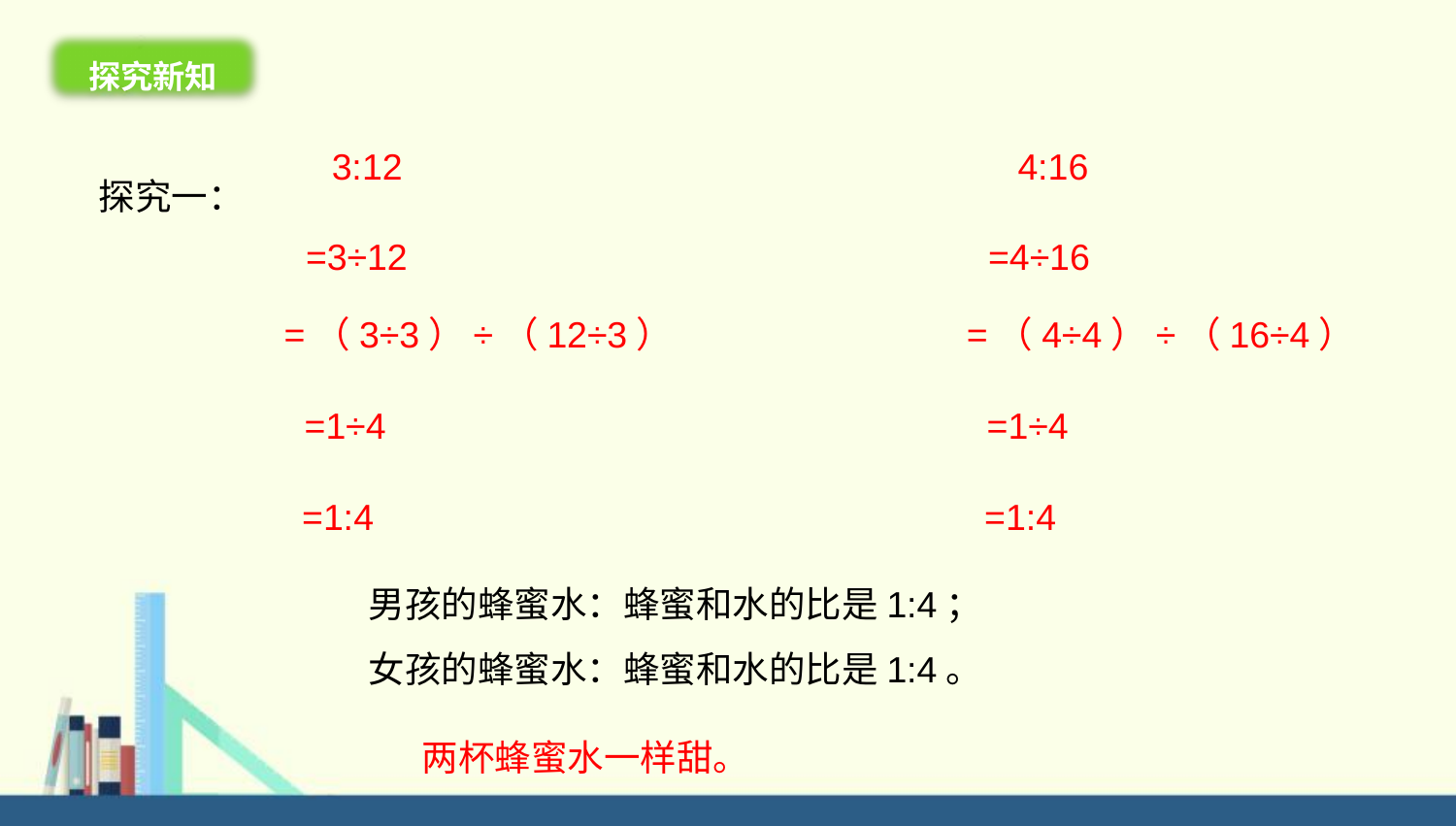

探究新知
3:12
4:16
探究一：
=3÷12
=4÷16
=（3÷3）÷（12÷3）
=（4÷4）÷（16÷4）
=1÷4
=1÷4
=1:4
=1:4
男孩的蜂蜜水：蜂蜜和水的比是1:4；
女孩的蜂蜜水：蜂蜜和水的比是1:4。
两杯蜂蜜水一样甜。